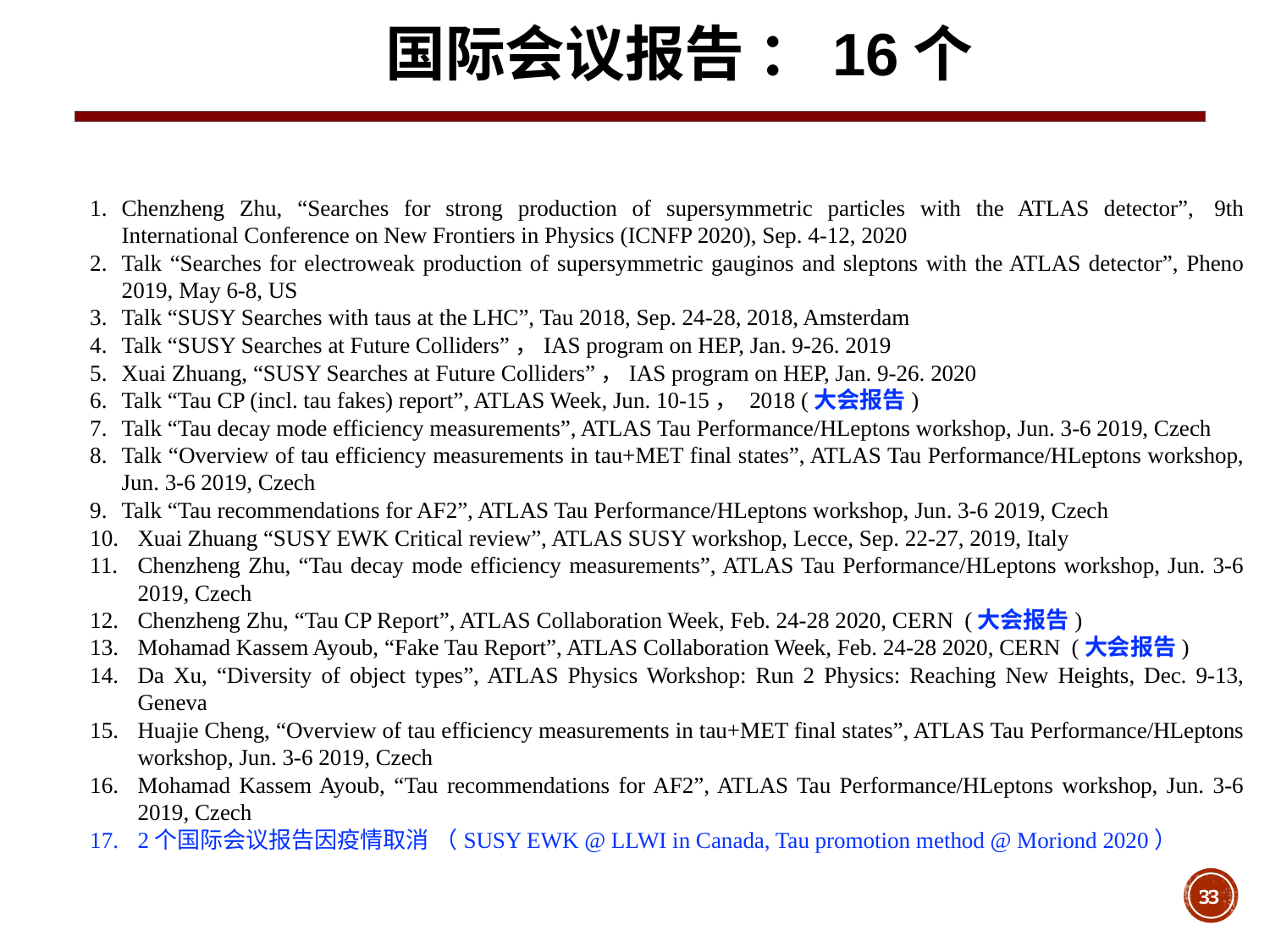

# 国际会议报告 ：16个

Chenzheng Zhu, “Searches for strong production of supersymmetric particles with the ATLAS detector”,  9th International Conference on New Frontiers in Physics (ICNFP 2020), Sep. 4-12, 2020
Talk “Searches for electroweak production of supersymmetric gauginos and sleptons with the ATLAS detector”, Pheno 2019, May 6-8, US
Talk “SUSY Searches with taus at the LHC”, Tau 2018, Sep. 24-28, 2018, Amsterdam
Talk “SUSY Searches at Future Colliders”，IAS program on HEP, Jan. 9-26. 2019
Xuai Zhuang, “SUSY Searches at Future Colliders”，IAS program on HEP, Jan. 9-26. 2020
Talk “Tau CP (incl. tau fakes) report”, ATLAS Week, Jun. 10-15， 2018 (大会报告)
Talk “Tau decay mode efficiency measurements”, ATLAS Tau Performance/HLeptons workshop, Jun. 3-6 2019, Czech
Talk “Overview of tau efficiency measurements in tau+MET final states”, ATLAS Tau Performance/HLeptons workshop, Jun. 3-6 2019, Czech
Talk “Tau recommendations for AF2”, ATLAS Tau Performance/HLeptons workshop, Jun. 3-6 2019, Czech
Xuai Zhuang “SUSY EWK Critical review”, ATLAS SUSY workshop, Lecce, Sep. 22-27, 2019, Italy
Chenzheng Zhu, “Tau decay mode efficiency measurements”, ATLAS Tau Performance/HLeptons workshop, Jun. 3-6 2019, Czech
Chenzheng Zhu, “Tau CP Report”, ATLAS Collaboration Week, Feb. 24-28 2020, CERN  (大会报告)
Mohamad Kassem Ayoub, “Fake Tau Report”, ATLAS Collaboration Week, Feb. 24-28 2020, CERN  (大会报告)
Da Xu, “Diversity of object types”, ATLAS Physics Workshop: Run 2 Physics: Reaching New Heights, Dec. 9-13, Geneva
Huajie Cheng, “Overview of tau efficiency measurements in tau+MET final states”, ATLAS Tau Performance/HLeptons workshop, Jun. 3-6 2019, Czech
Mohamad Kassem Ayoub, “Tau recommendations for AF2”, ATLAS Tau Performance/HLeptons workshop, Jun. 3-6 2019, Czech
2个国际会议报告因疫情取消 （SUSY EWK @ LLWI in Canada, Tau promotion method @ Moriond 2020）
33